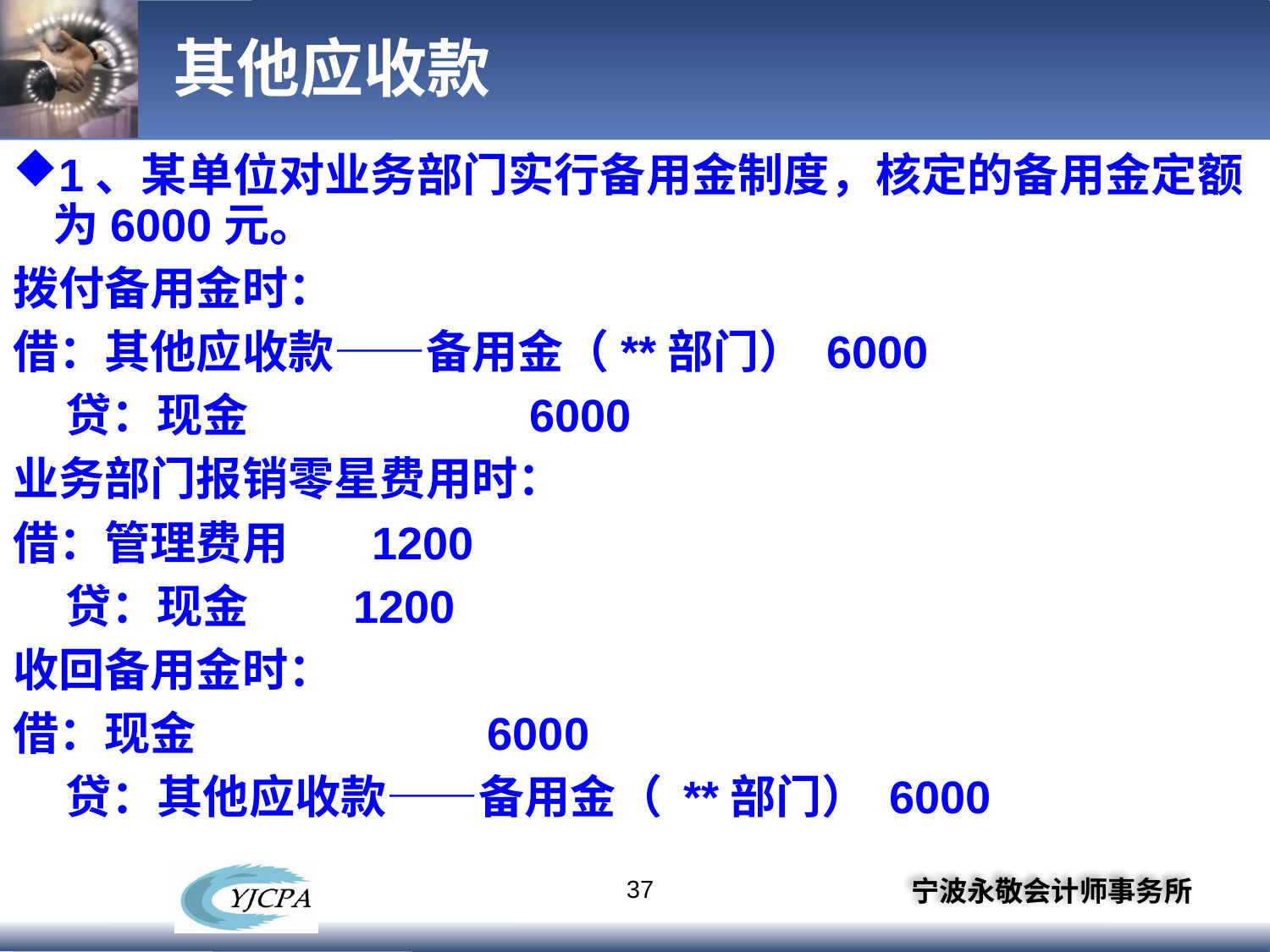

# 其他应收款
1、某单位对业务部门实行备用金制度，核定的备用金定额为6000元。
拨付备用金时：
借：其他应收款——备用金（**部门） 6000
    贷：现金                          6000
业务部门报销零星费用时：
借：管理费用       1200
    贷：现金         1200
收回备用金时：
借：现金                           6000
    贷：其他应收款——备用金（ **部门） 6000